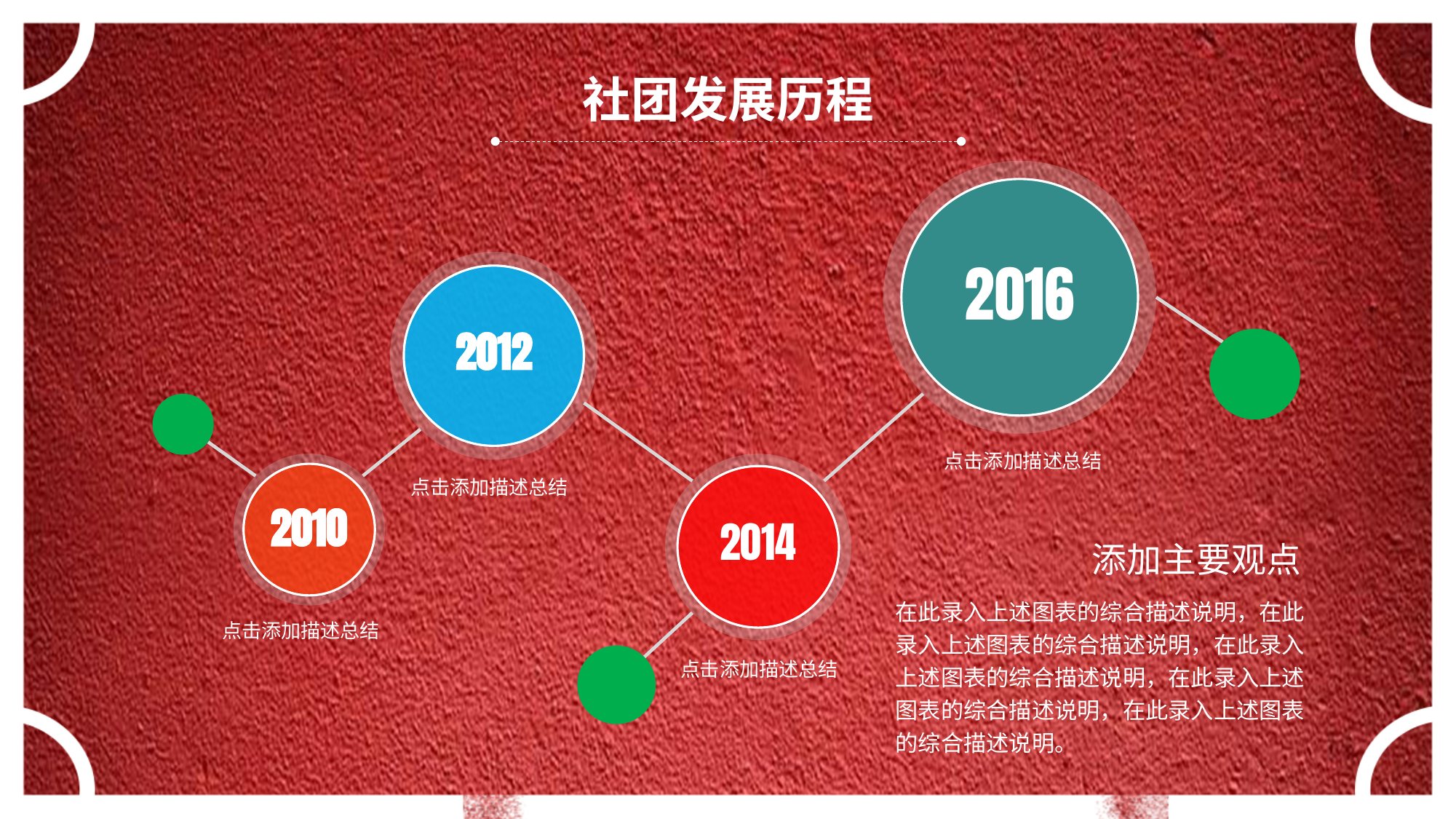

社团发展历程

2016

2012

点击添加描述总结

2010

2014
点击添加描述总结
添加主要观点
在此录入上述图表的综合描述说明，在此录入上述图表的综合描述说明，在此录入上述图表的综合描述说明，在此录入上述图表的综合描述说明，在此录入上述图表的综合描述说明。
点击添加描述总结

点击添加描述总结